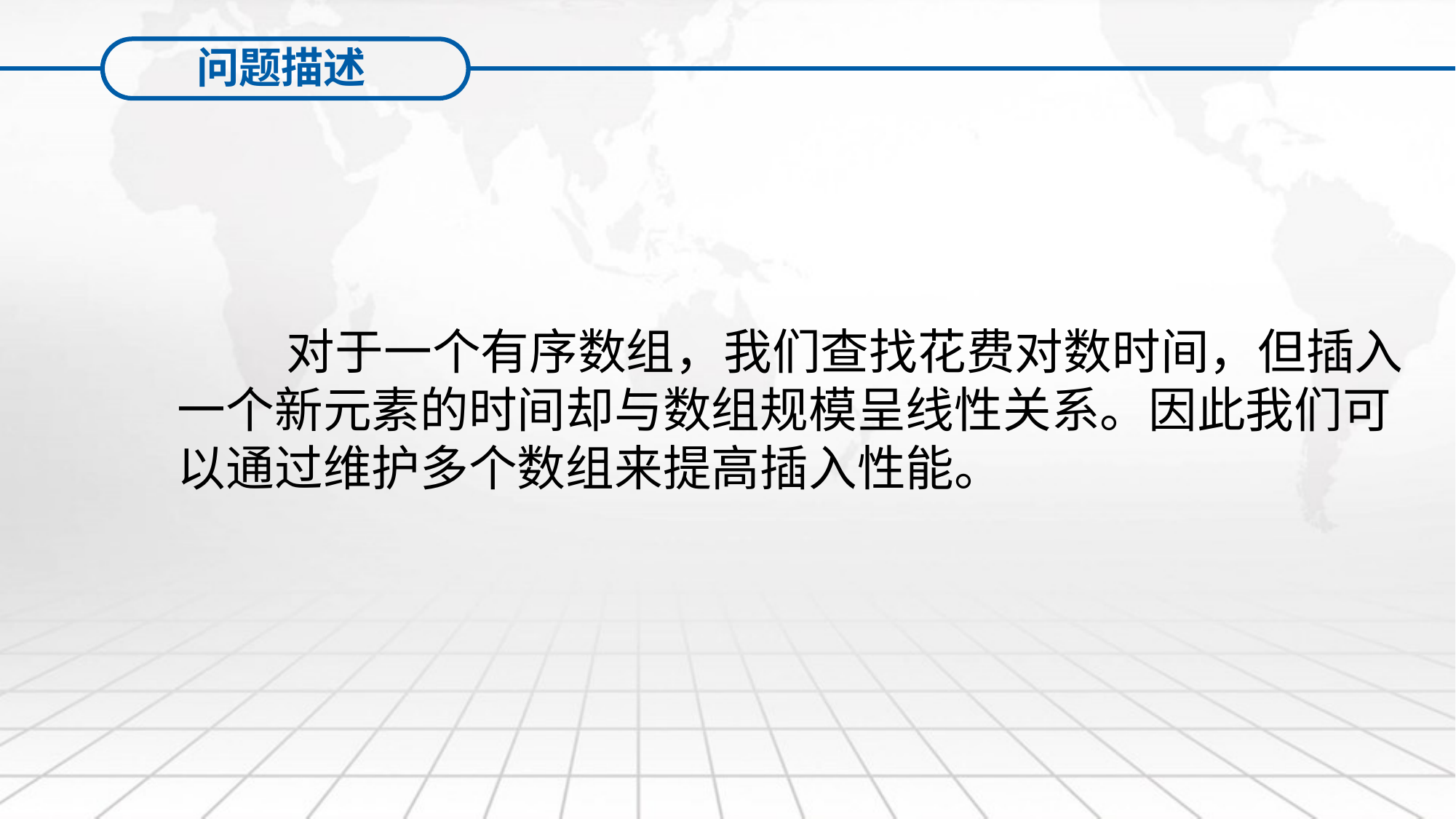

问题描述

 	对于一个有序数组，我们查找花费对数时间，但插入一个新元素的时间却与数组规模呈线性关系。因此我们可以通过维护多个数组来提高插入性能。